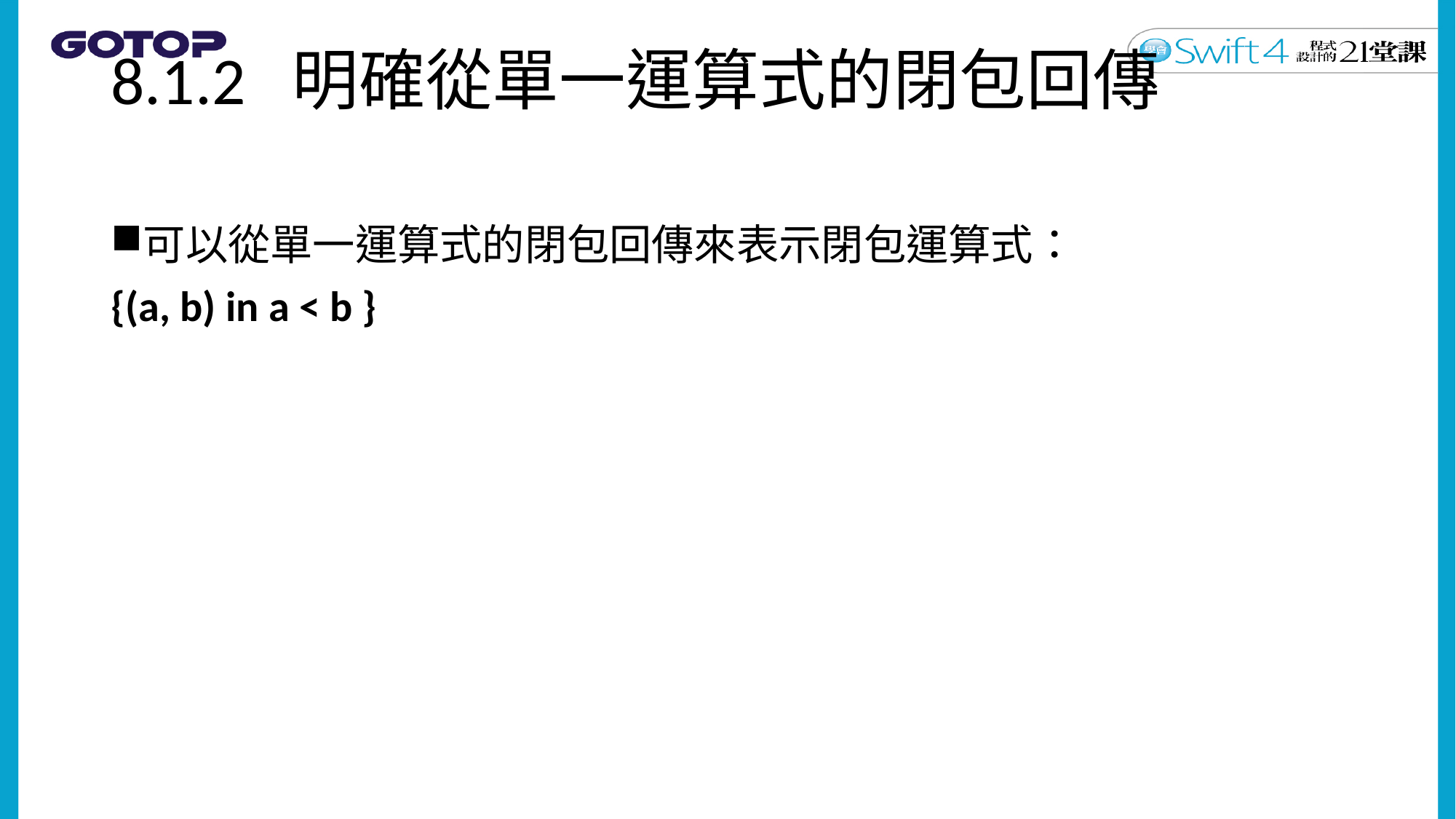

# 8.1.2  明確從單一運算式的閉包回傳
可以從單一運算式的閉包回傳來表示閉包運算式：
{(a, b) in a < b }